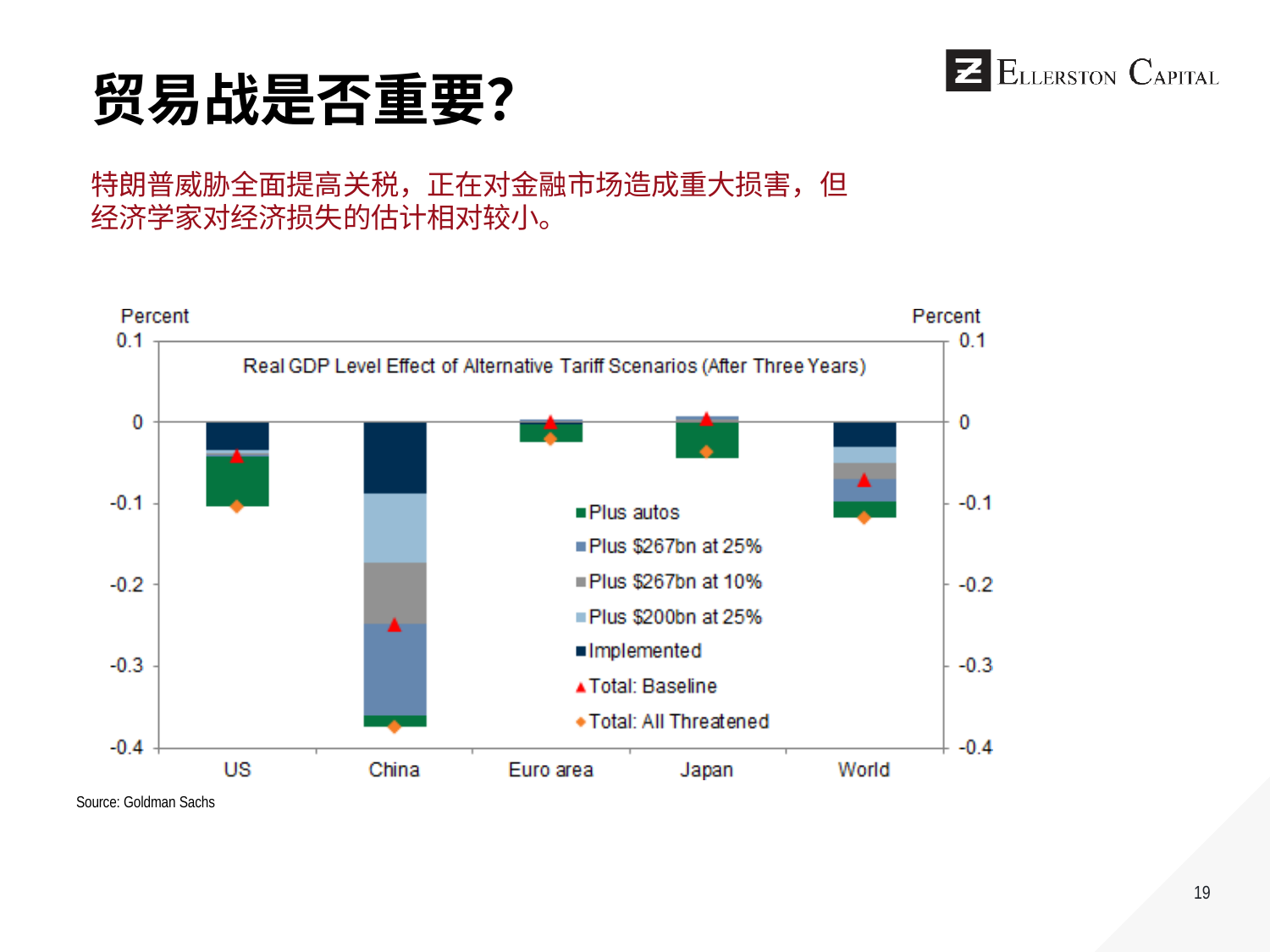

贸易战是否重要？

特朗普威胁全面提高关税，正在对金融市场造成重大损害，但经济学家对经济损失的估计相对较小。

30/11/2018
Source: Goldman Sachs
19